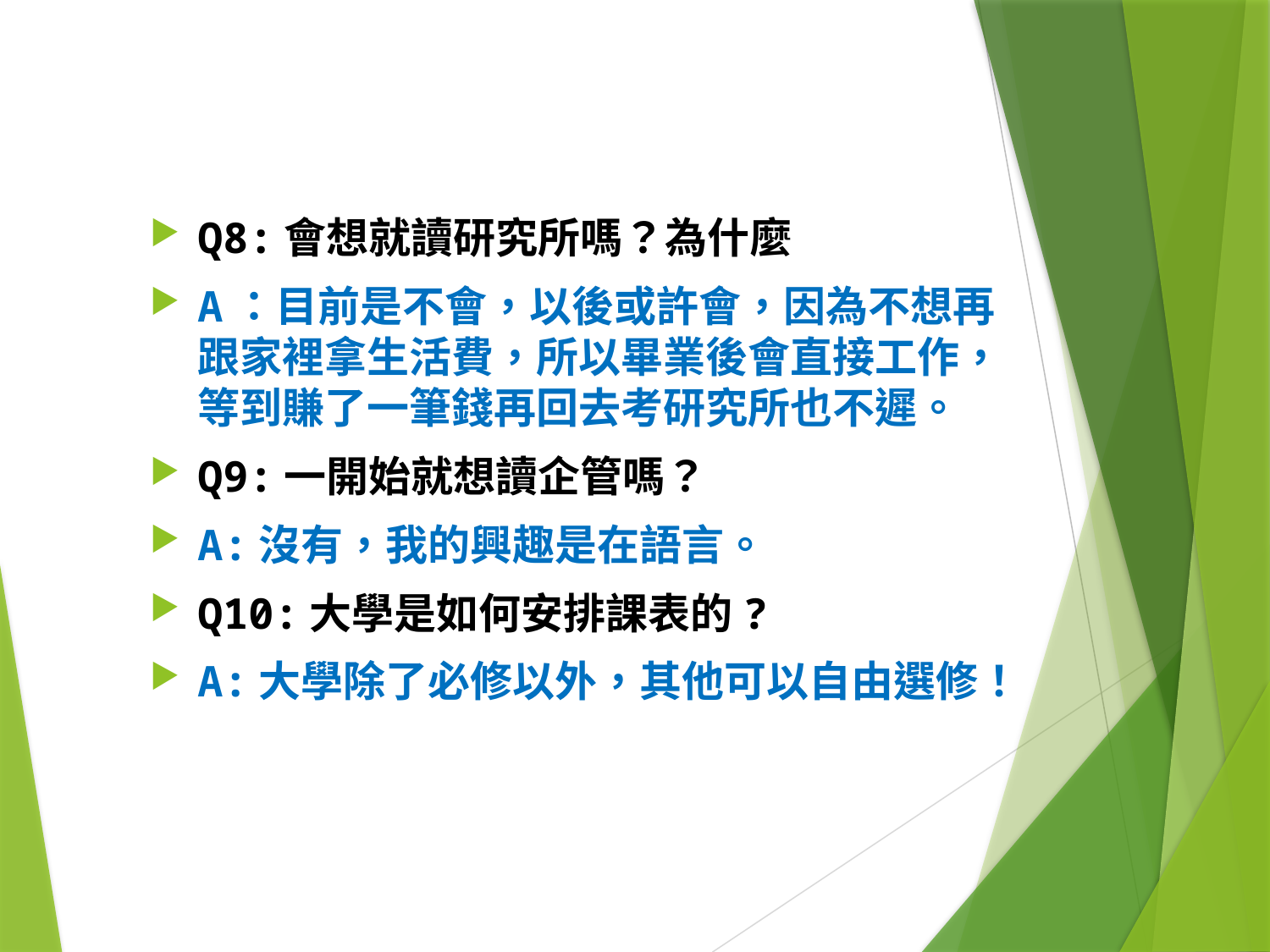

Q8:會想就讀研究所嗎？為什麼
A：目前是不會，以後或許會，因為不想再跟家裡拿生活費，所以畢業後會直接工作，等到賺了一筆錢再回去考研究所也不遲。
Q9:一開始就想讀企管嗎？
A:沒有，我的興趣是在語言。
Q10:大學是如何安排課表的?
A:大學除了必修以外，其他可以自由選修！